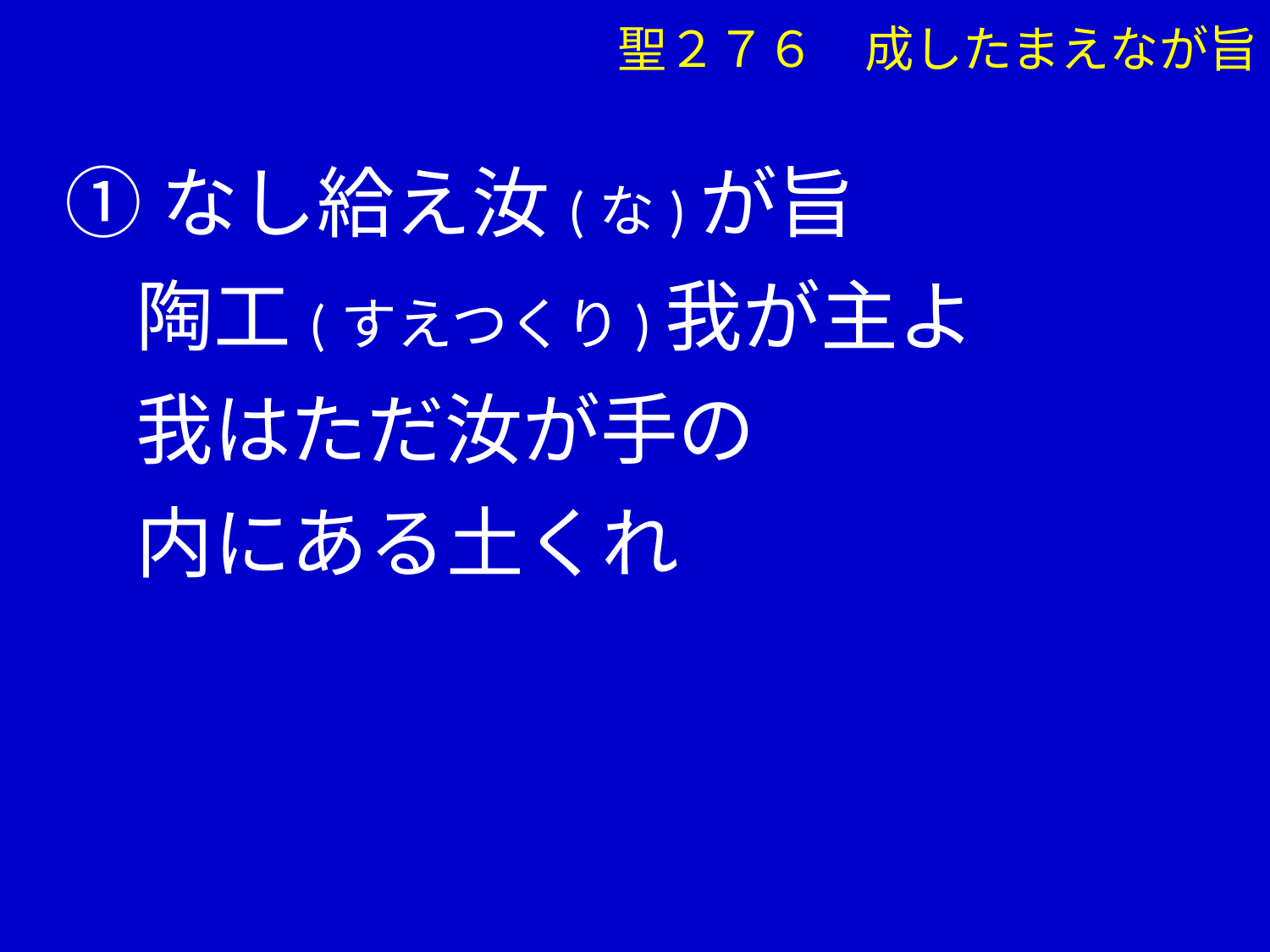

聖２７６　成したまえなが旨
①なし給え汝(な)が旨
   陶工(すえつくり)我が主よ
   我はただ汝が手の
   内にある土くれ